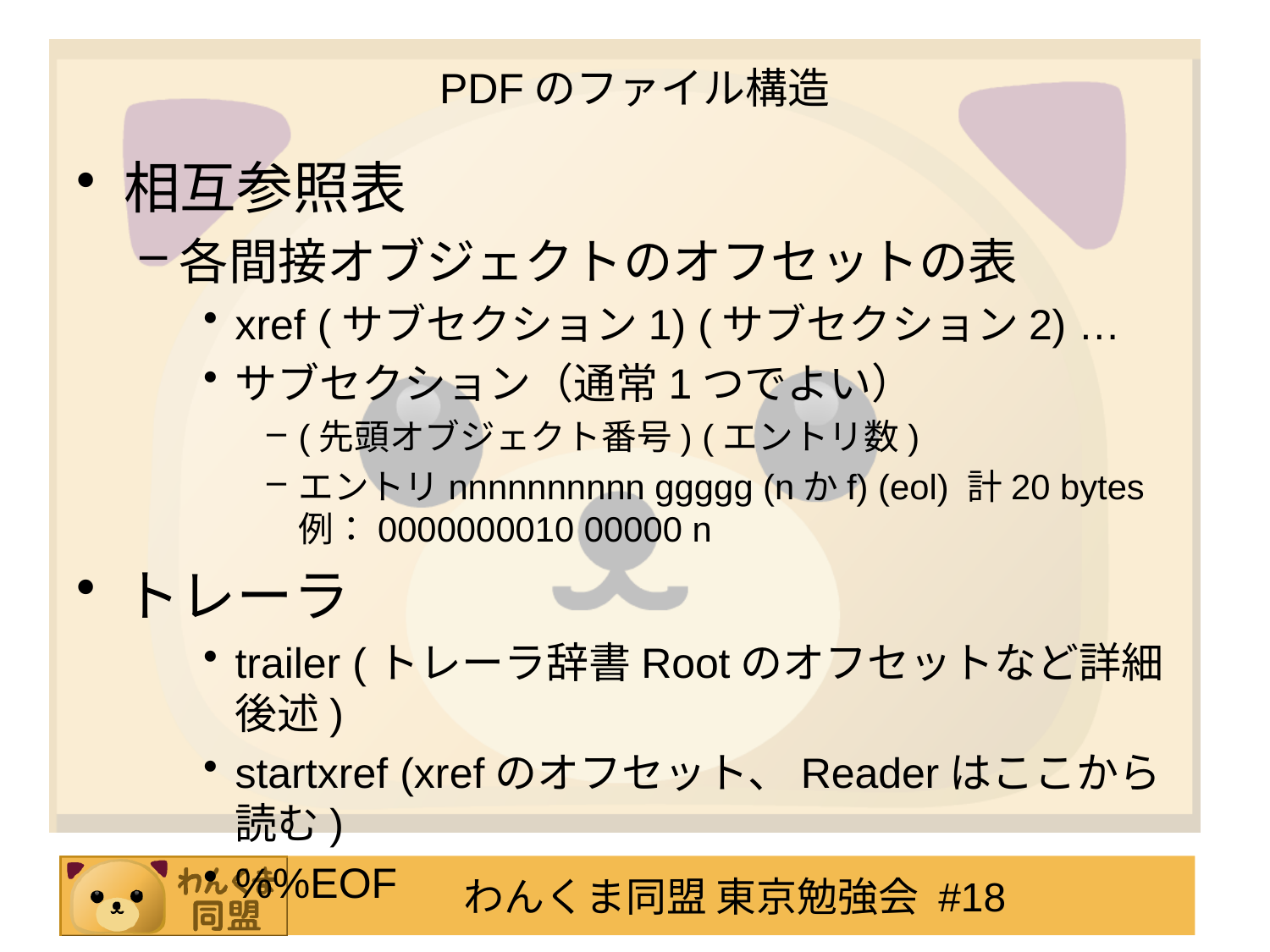

# PDFのファイル構造
相互参照表
各間接オブジェクトのオフセットの表
xref (サブセクション1) (サブセクション2) …
サブセクション（通常1つでよい）
(先頭オブジェクト番号) (エントリ数)
エントリnnnnnnnnnn ggggg (nかf) (eol) 計20 bytes
例：0000000010 00000 n
トレーラ
trailer (トレーラ辞書Rootのオフセットなど詳細後述)
startxref (xrefのオフセット、Readerはここから読む)
%%EOF